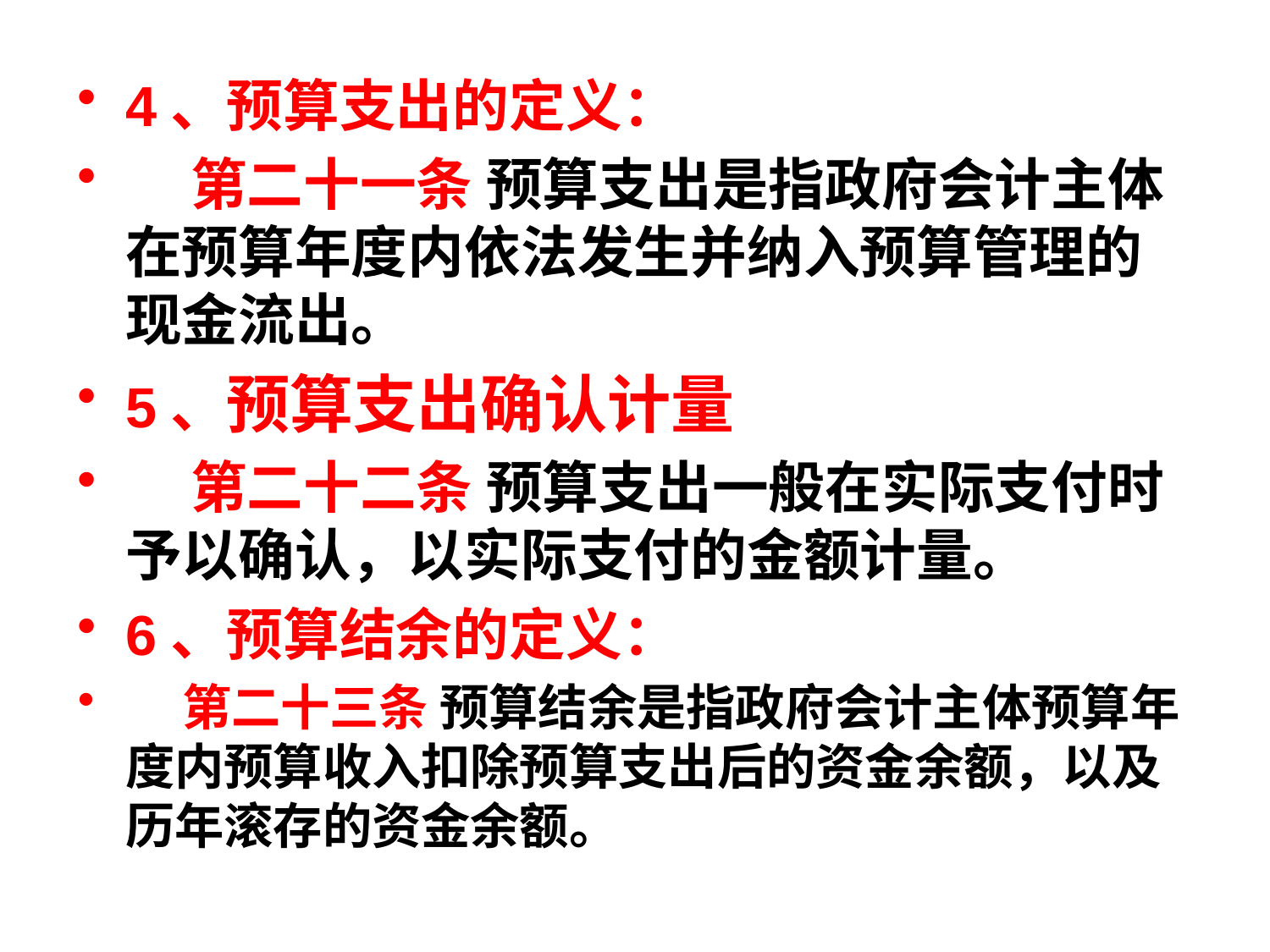

4、预算支出的定义：
    第二十一条 预算支出是指政府会计主体在预算年度内依法发生并纳入预算管理的现金流出。
5、预算支出确认计量
    第二十二条 预算支出一般在实际支付时予以确认，以实际支付的金额计量。
6、预算结余的定义：
    第二十三条 预算结余是指政府会计主体预算年度内预算收入扣除预算支出后的资金余额，以及历年滚存的资金余额。